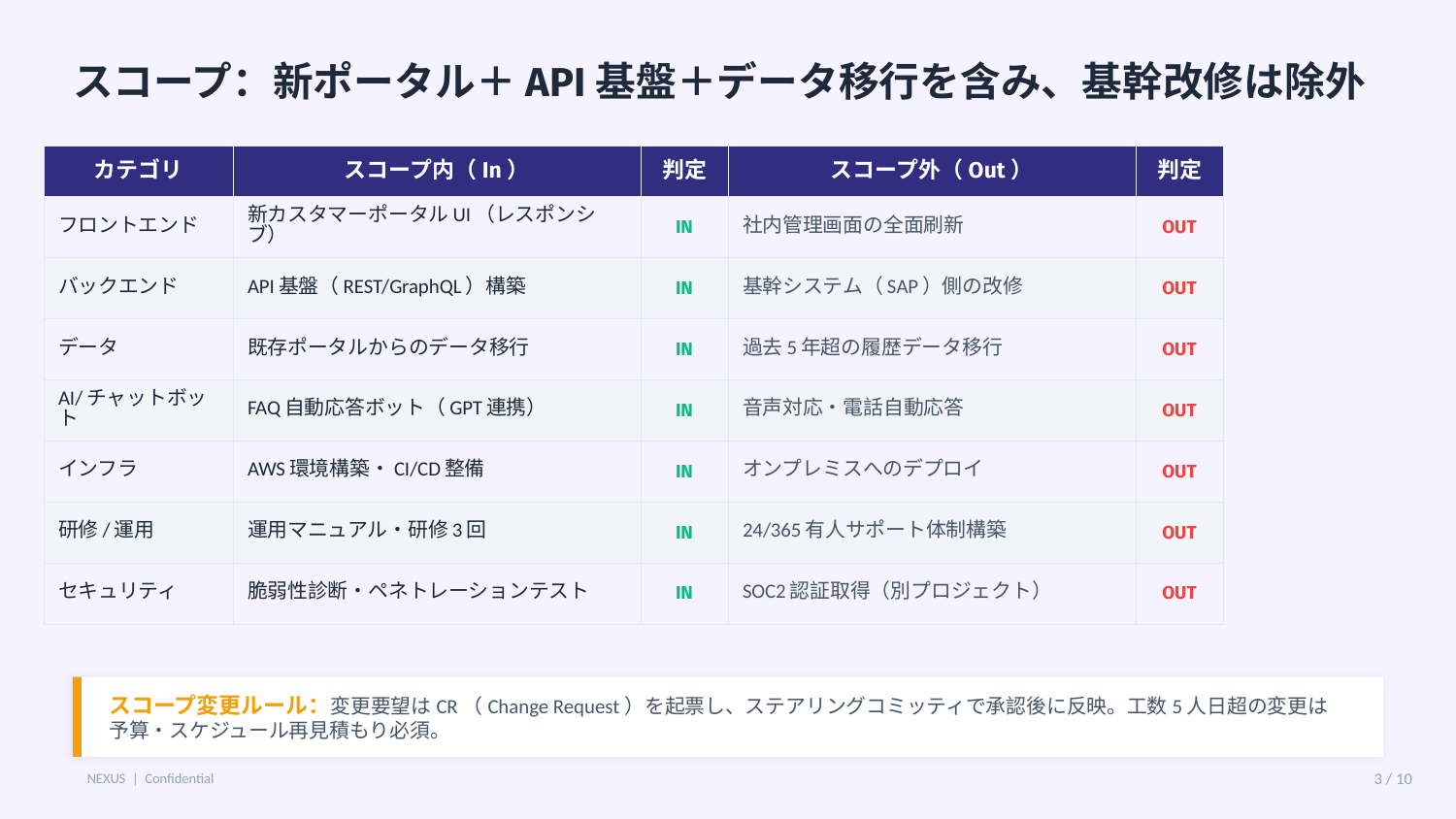

スコープ：新ポータル＋API基盤＋データ移行を含み、基幹改修は除外
| カテゴリ | スコープ内（In） | 判定 | スコープ外（Out） | 判定 |
| --- | --- | --- | --- | --- |
| フロントエンド | 新カスタマーポータルUI（レスポンシブ） | IN | 社内管理画面の全面刷新 | OUT |
| バックエンド | API基盤（REST/GraphQL）構築 | IN | 基幹システム（SAP）側の改修 | OUT |
| データ | 既存ポータルからのデータ移行 | IN | 過去5年超の履歴データ移行 | OUT |
| AI/チャットボット | FAQ自動応答ボット（GPT連携） | IN | 音声対応・電話自動応答 | OUT |
| インフラ | AWS環境構築・CI/CD整備 | IN | オンプレミスへのデプロイ | OUT |
| 研修/運用 | 運用マニュアル・研修3回 | IN | 24/365有人サポート体制構築 | OUT |
| セキュリティ | 脆弱性診断・ペネトレーションテスト | IN | SOC2認証取得（別プロジェクト） | OUT |

スコープ変更ルール：変更要望はCR（Change Request）を起票し、ステアリングコミッティで承認後に反映。工数5人日超の変更は予算・スケジュール再見積もり必須。
NEXUS  |  Confidential
3 / 10